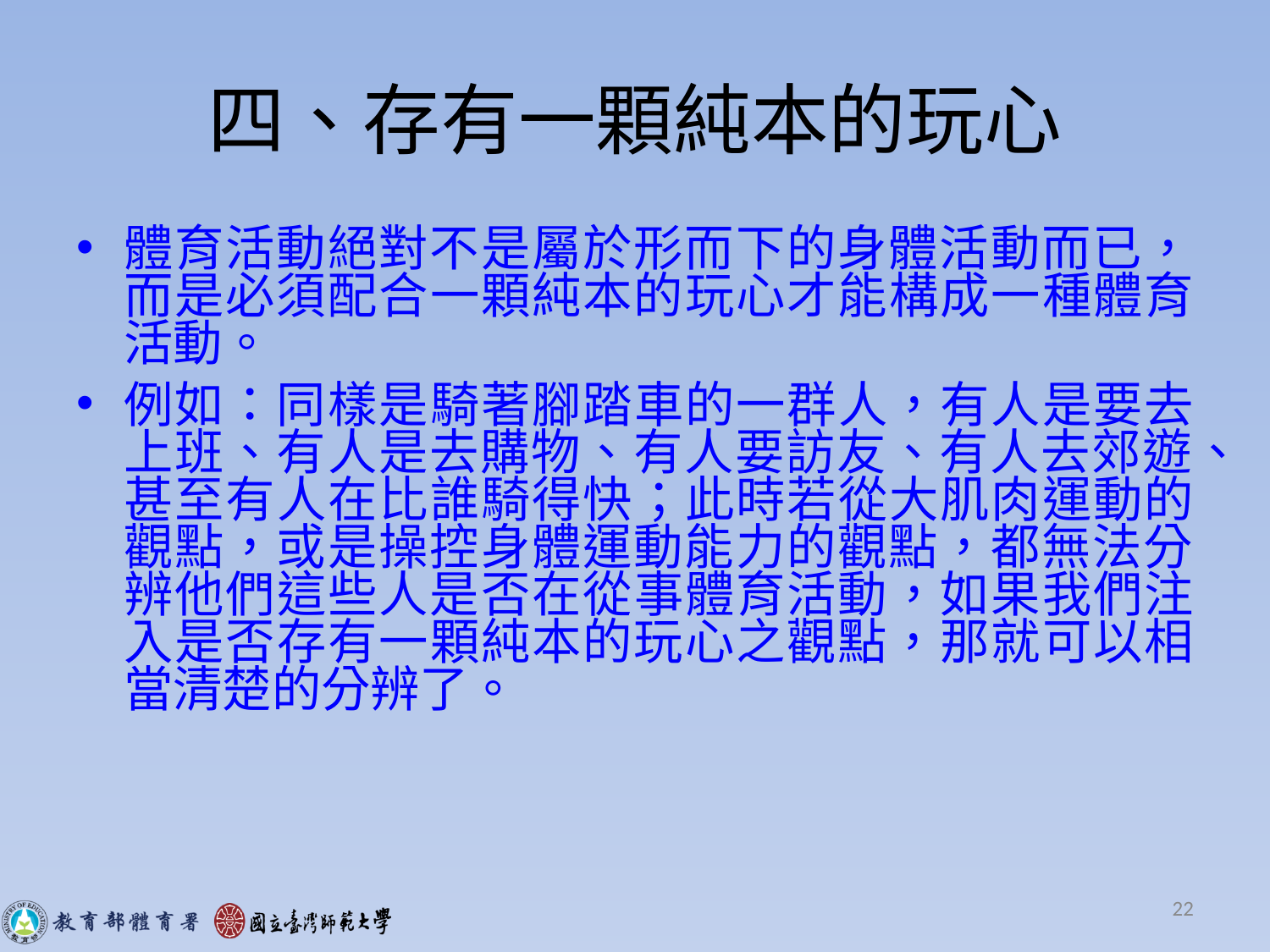

# 四、存有一顆純本的玩心
體育活動絕對不是屬於形而下的身體活動而已，而是必須配合一顆純本的玩心才能構成一種體育活動。
例如：同樣是騎著腳踏車的一群人，有人是要去上班、有人是去購物、有人要訪友、有人去郊遊、甚至有人在比誰騎得快；此時若從大肌肉運動的觀點，或是操控身體運動能力的觀點，都無法分辨他們這些人是否在從事體育活動，如果我們注入是否存有一顆純本的玩心之觀點，那就可以相當清楚的分辨了。

22